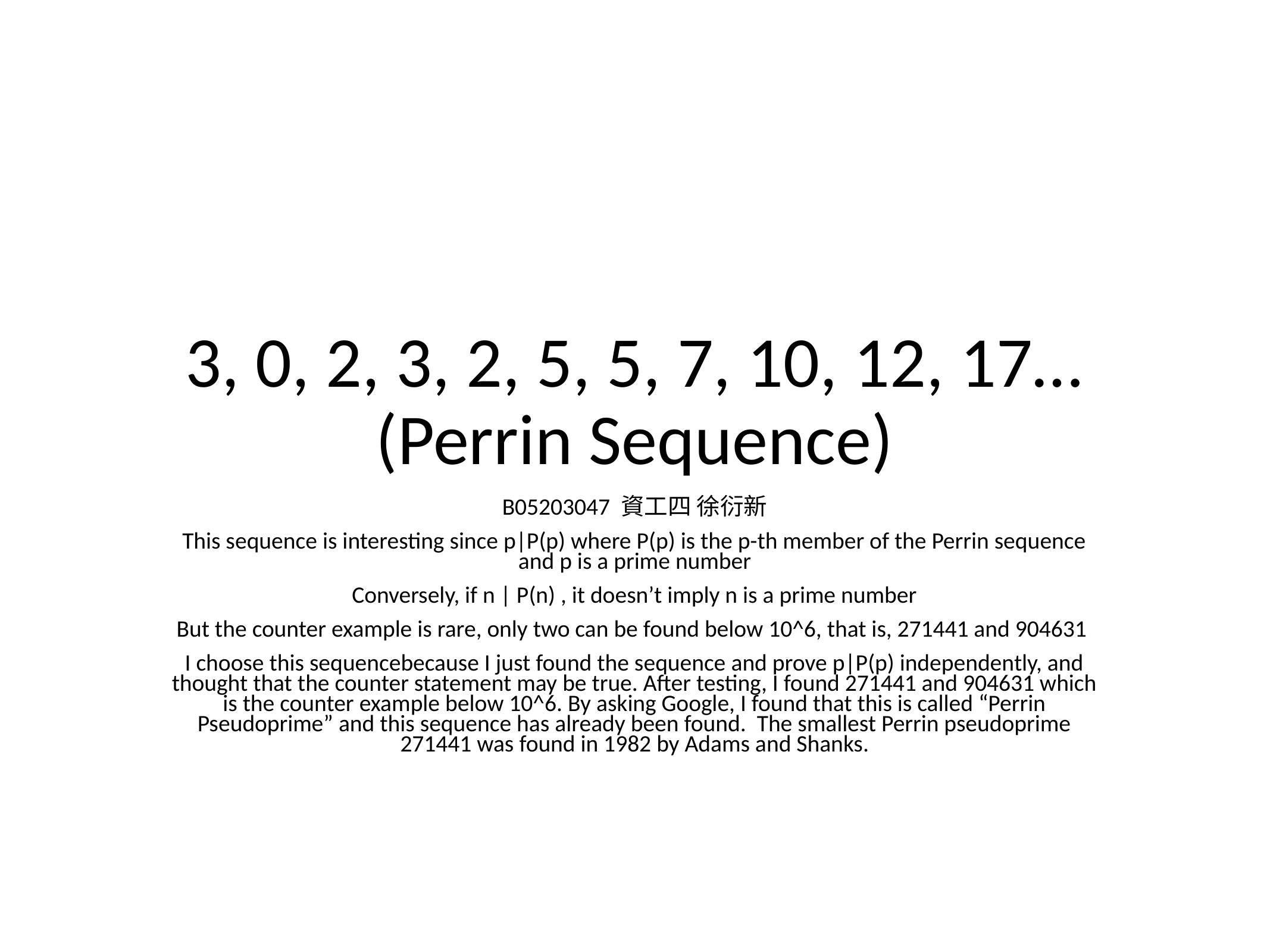

# 3, 0, 2, 3, 2, 5, 5, 7, 10, 12, 17… (Perrin Sequence)
B05203047 資工四 徐衍新
This sequence is interesting since p|P(p) where P(p) is the p-th member of the Perrin sequence and p is a prime number
Conversely, if n | P(n) , it doesn’t imply n is a prime number
But the counter example is rare, only two can be found below 10^6, that is, 271441 and 904631
I choose this sequencebecause I just found the sequence and prove p|P(p) independently, and thought that the counter statement may be true. After testing, I found 271441 and 904631 which is the counter example below 10^6. By asking Google, I found that this is called “Perrin Pseudoprime” and this sequence has already been found.  The smallest Perrin pseudoprime 271441 was found in 1982 by Adams and Shanks.